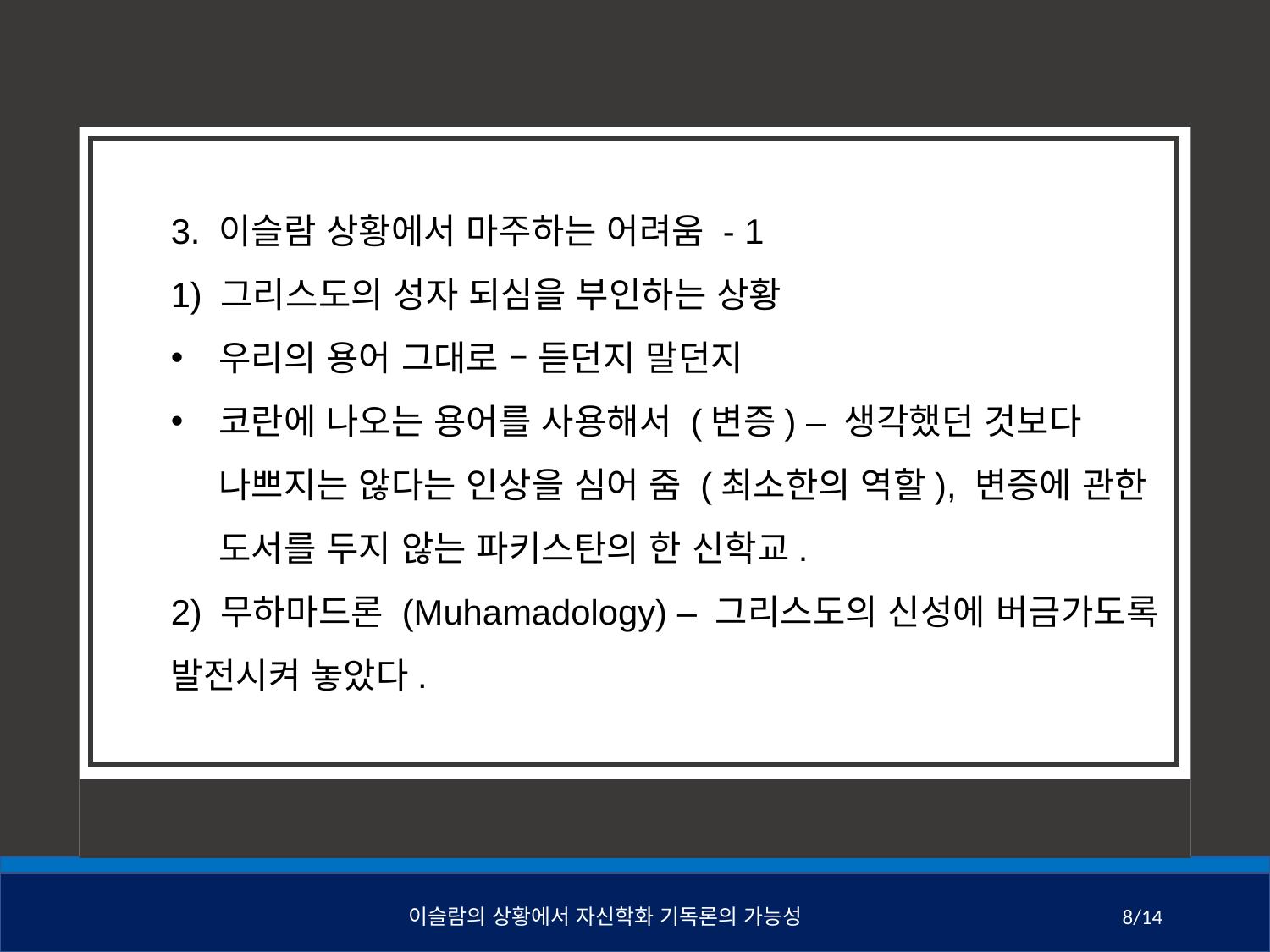

3. 이슬람 상황에서 마주하는 어려움 - 1
1) 그리스도의 성자 되심을 부인하는 상황
우리의 용어 그대로 – 듣던지 말던지
코란에 나오는 용어를 사용해서 (변증) – 생각했던 것보다 나쁘지는 않다는 인상을 심어 줌 (최소한의 역할), 변증에 관한 도서를 두지 않는 파키스탄의 한 신학교.
2) 무하마드론 (Muhamadology) – 그리스도의 신성에 버금가도록 발전시켜 놓았다.

이슬람의 상황에서 자신학화 기독론의 가능성
8/14